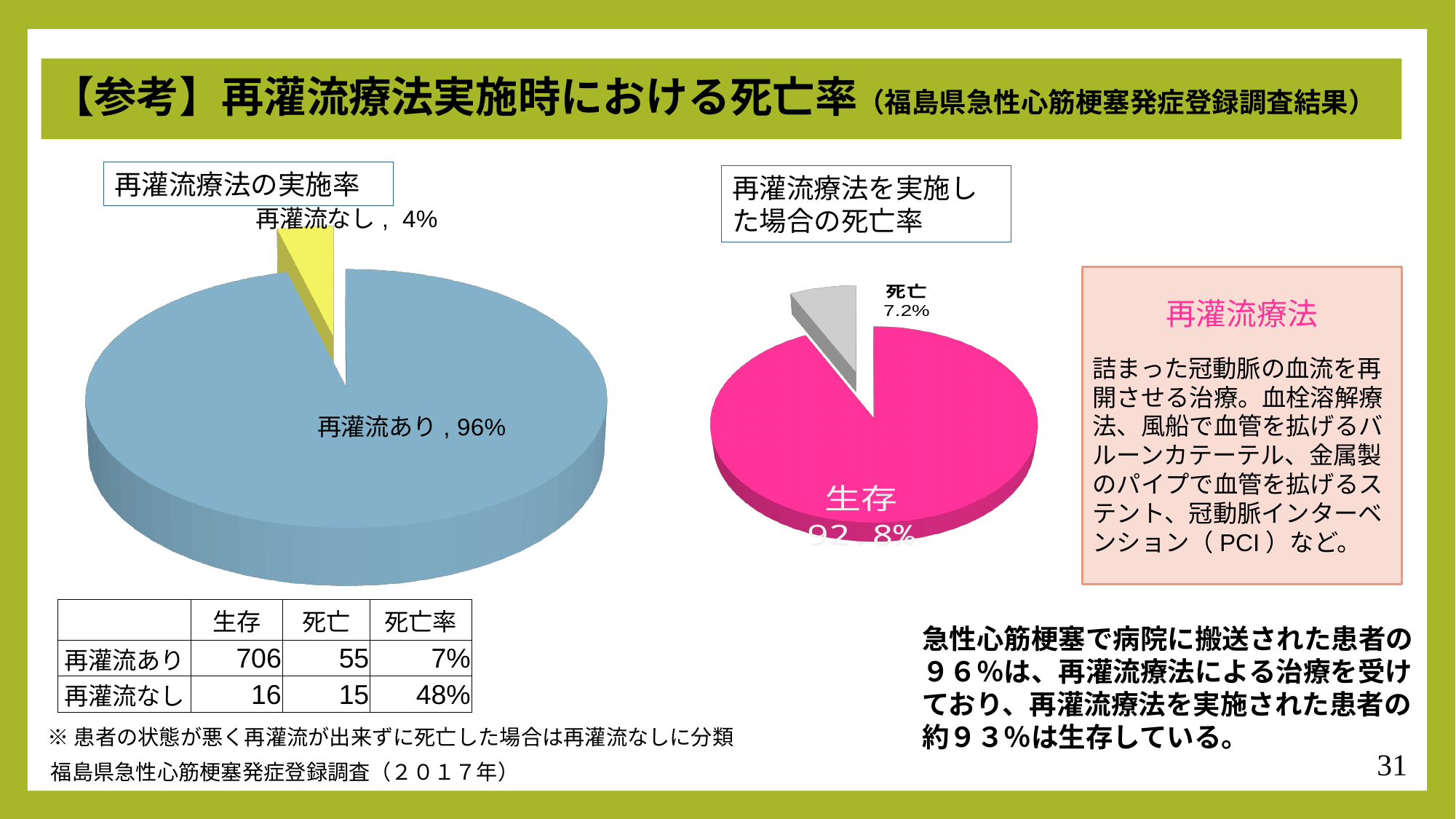

【参考】再灌流療法実施時における死亡率（福島県急性心筋梗塞発症登録調査結果）
再灌流療法の実施率
再灌流療法を実施した場合の死亡率

[unsupported chart]

[unsupported chart]

再灌流療法

詰まった冠動脈の血流を再開させる治療。血栓溶解療法、風船で血管を拡げるバルーンカテーテル、金属製のパイプで血管を拡げるステント、冠動脈インターベンション（PCI）など。
|  | 生存 | 死亡 | 死亡率 |
| --- | --- | --- | --- |
| 再灌流あり | 706 | 55 | 7% |
| 再灌流なし | 16 | 15 | 48% |
急性心筋梗塞で病院に搬送された患者の９６％は、再灌流療法による治療を受けており、再灌流療法を実施された患者の約９３％は生存している。
※患者の状態が悪く再灌流が出来ずに死亡した場合は再灌流なしに分類
31
福島県急性心筋梗塞発症登録調査（２０１７年）